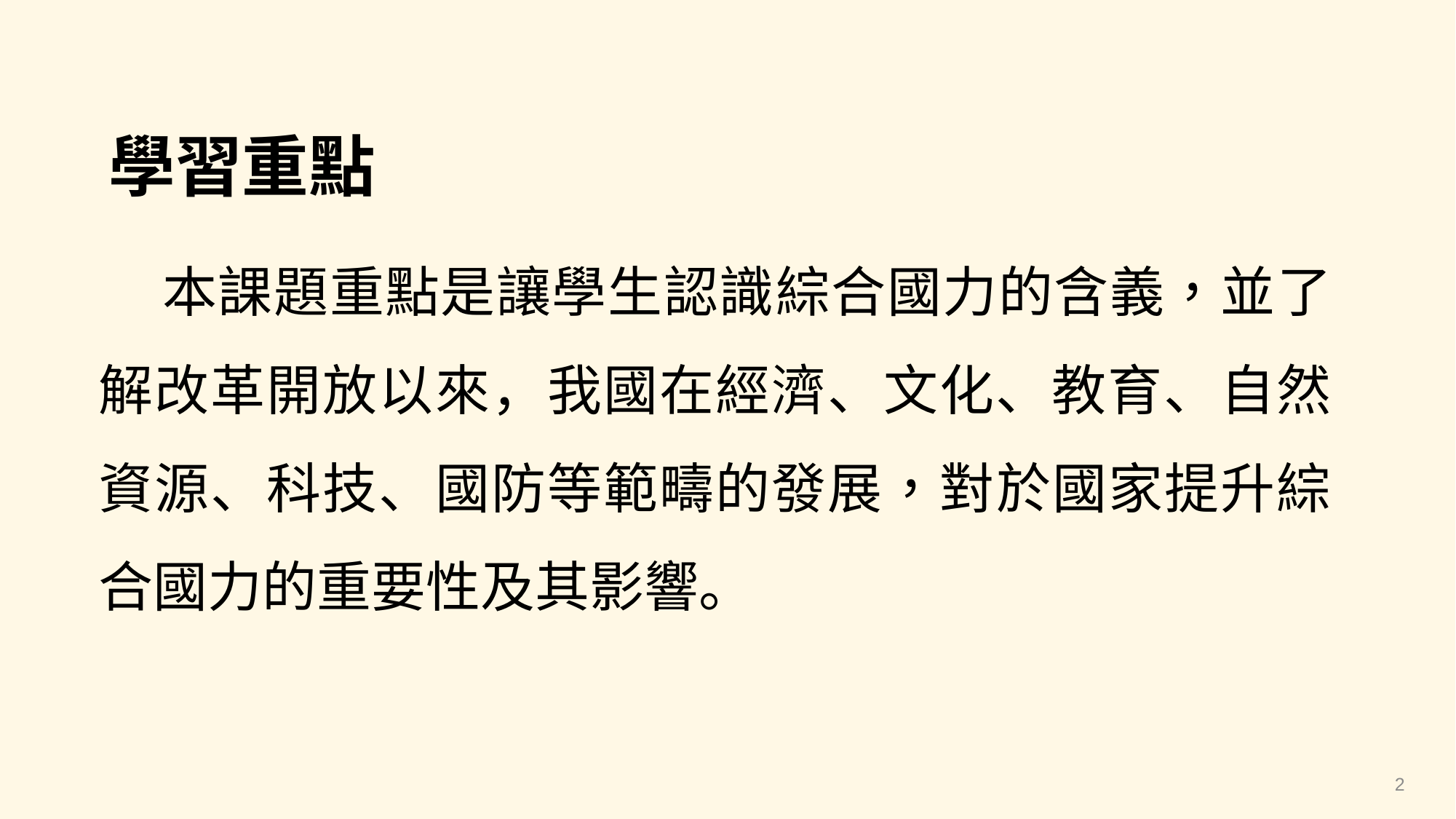

學習重點
     本課題重點是讓學生認識綜合國力的含義，並了解改革開放以來，我國在經濟、文化、教育、自然資源、科技、國防等範疇的發展，對於國家提升綜合國力的重要性及其影響。